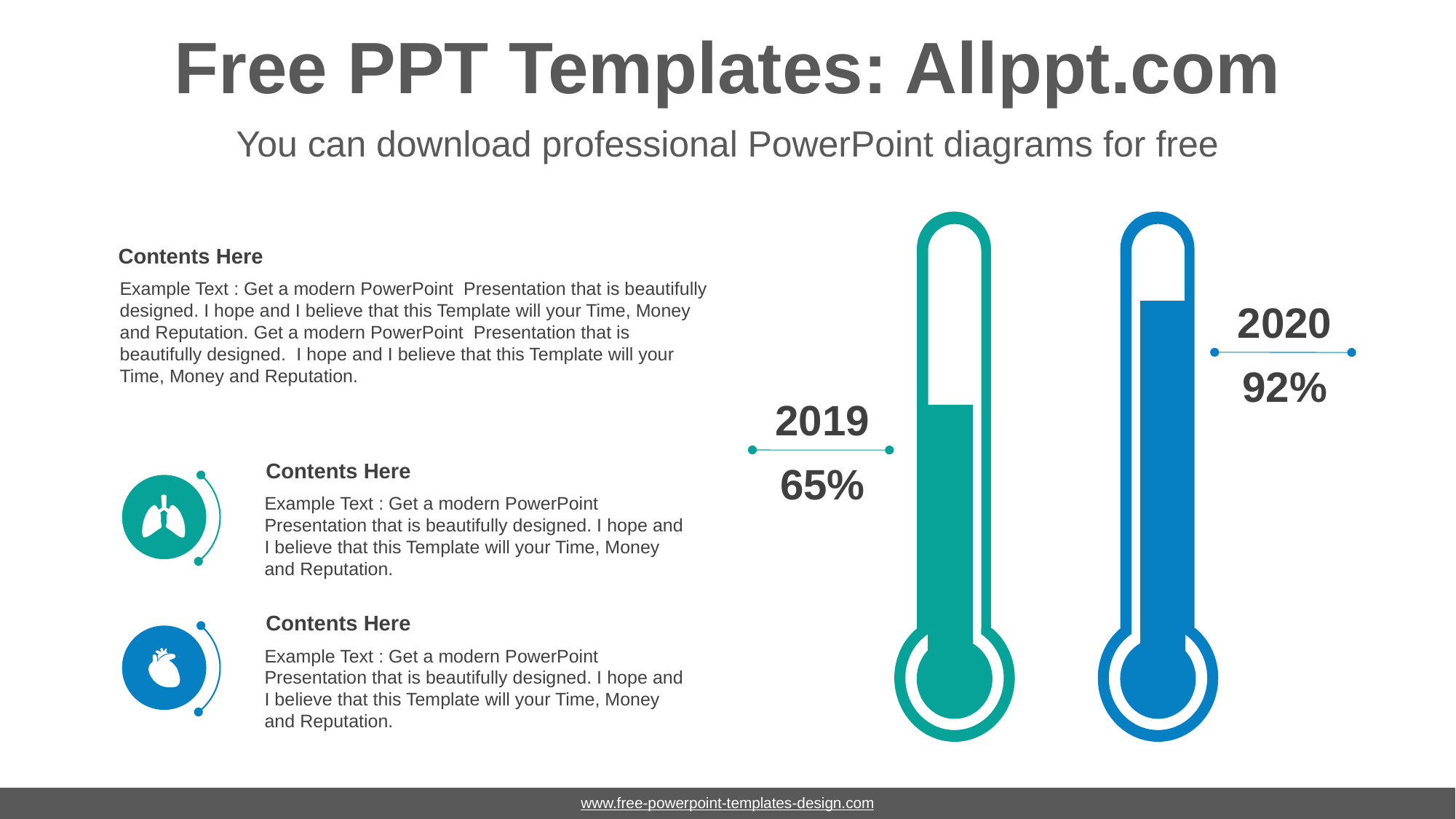

# Free PPT Templates: Allppt.com
You can download professional PowerPoint diagrams for free

Contents Here
Example Text : Get a modern PowerPoint  Presentation that is beautifully designed. I hope and I believe that this Template will your Time, Money and Reputation. Get a modern PowerPoint  Presentation that is beautifully designed.  I hope and I believe that this Template will your Time, Money and Reputation.

### Chart

| Category | 계열 1 |
|---|---|
| 항목 1 | 65.0 |
| 항목 2 | 92.0 |
2020
92%
2019
Contents Here
Example Text : Get a modern PowerPoint  Presentation that is beautifully designed. I hope and I believe that this Template will your Time, Money and Reputation.
65%

Contents Here
Example Text : Get a modern PowerPoint  Presentation that is beautifully designed. I hope and I believe that this Template will your Time, Money and Reputation.

www.free-powerpoint-templates-design.com